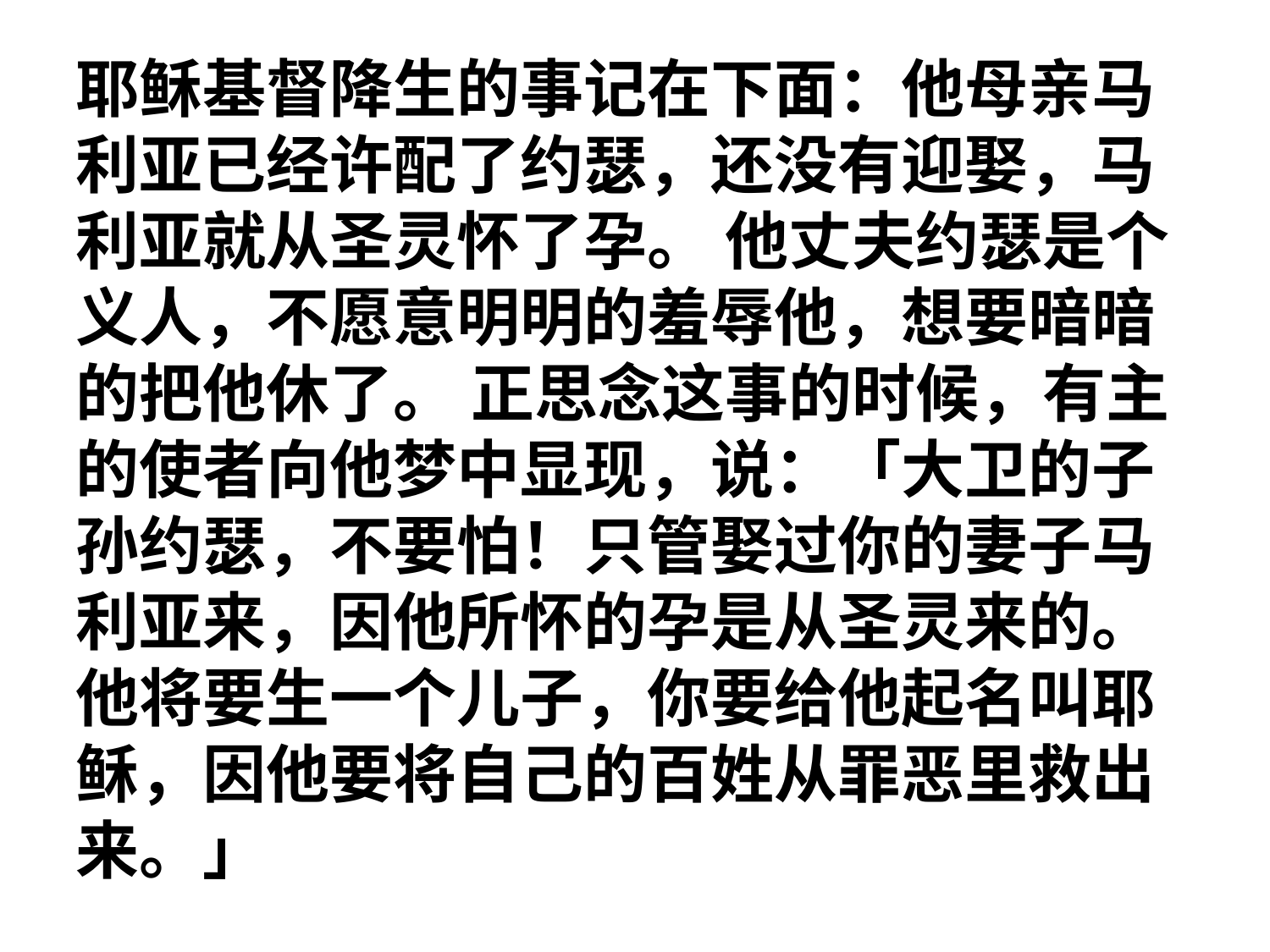

耶稣基督降生的事记在下面：他母亲马利亚已经许配了约瑟，还没有迎娶，马利亚就从圣灵怀了孕。 他丈夫约瑟是个义人，不愿意明明的羞辱他，想要暗暗的把他休了。 正思念这事的时候，有主的使者向他梦中显现，说：「大卫的子孙约瑟，不要怕！只管娶过你的妻子马利亚来，因他所怀的孕是从圣灵来的。 他将要生一个儿子，你要给他起名叫耶稣，因他要将自己的百姓从罪恶里救出来。」